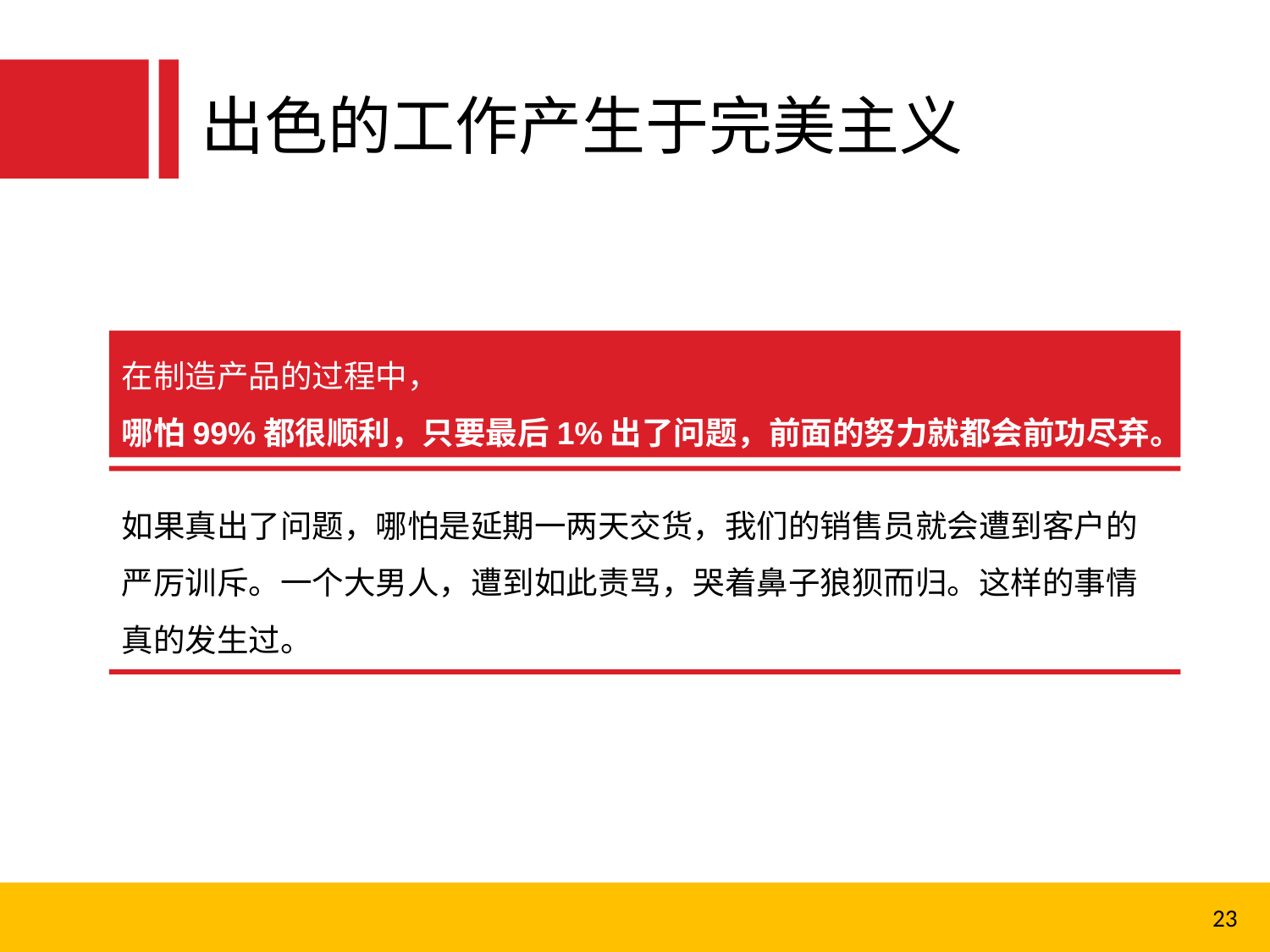

出色的工作产生于完美主义
在制造产品的过程中，
哪怕99%都很顺利，只要最后1%出了问题，前面的努力就都会前功尽弃。

如果真出了问题，哪怕是延期一两天交货，我们的销售员就会遭到客户的严厉训斥。一个大男人，遭到如此责骂，哭着鼻子狼狈而归。这样的事情真的发生过。

23